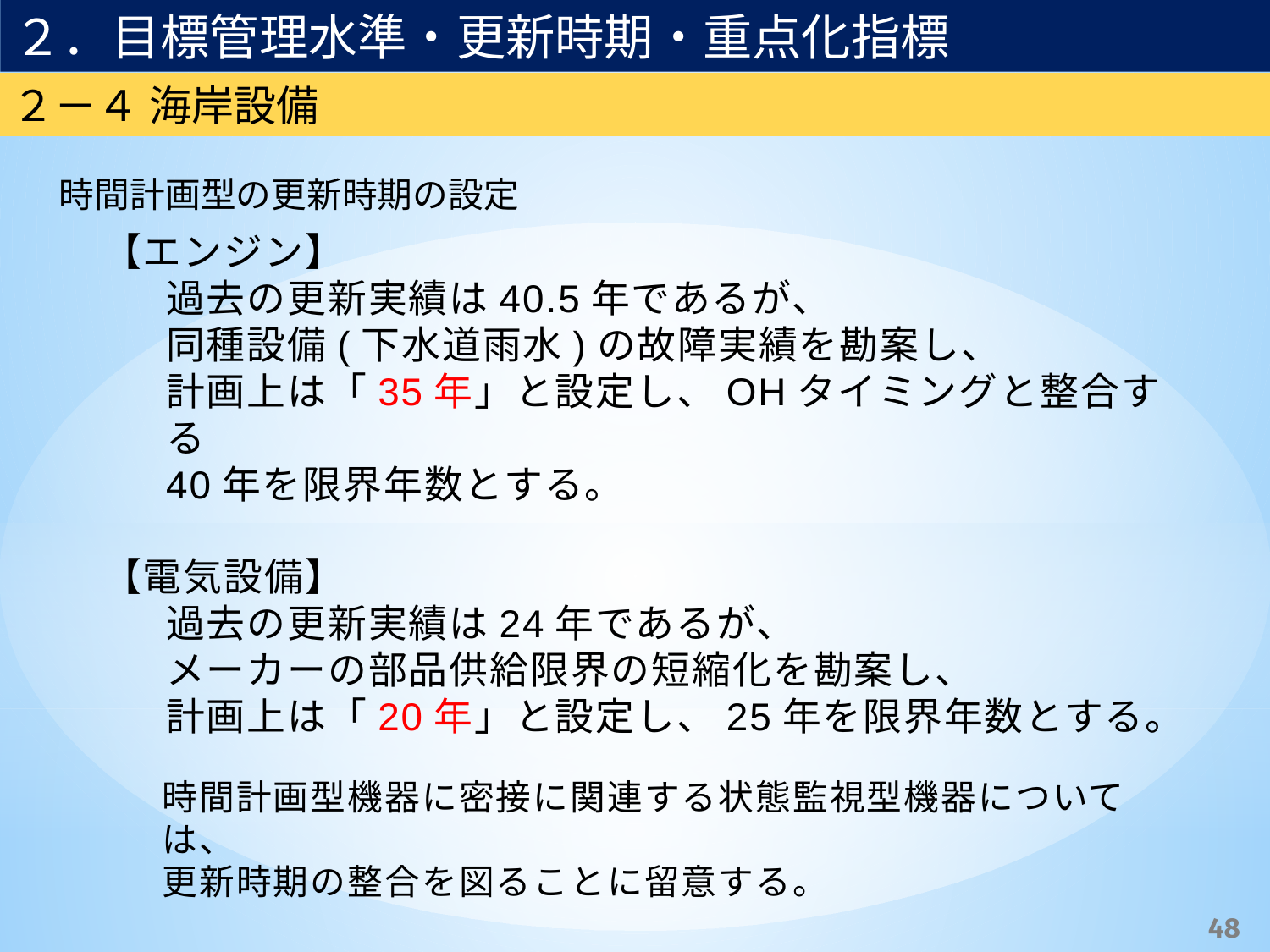

２．目標管理水準・更新時期・重点化指標
２－４ 海岸設備
時間計画型の更新時期の設定
【エンジン】
過去の更新実績は40.5年であるが、
同種設備(下水道雨水)の故障実績を勘案し、
計画上は「35年」と設定し、OHタイミングと整合する
40年を限界年数とする。

【電気設備】
過去の更新実績は24年であるが、
メーカーの部品供給限界の短縮化を勘案し、
計画上は「20年」と設定し、25年を限界年数とする。
時間計画型機器に密接に関連する状態監視型機器については、
更新時期の整合を図ることに留意する。
48